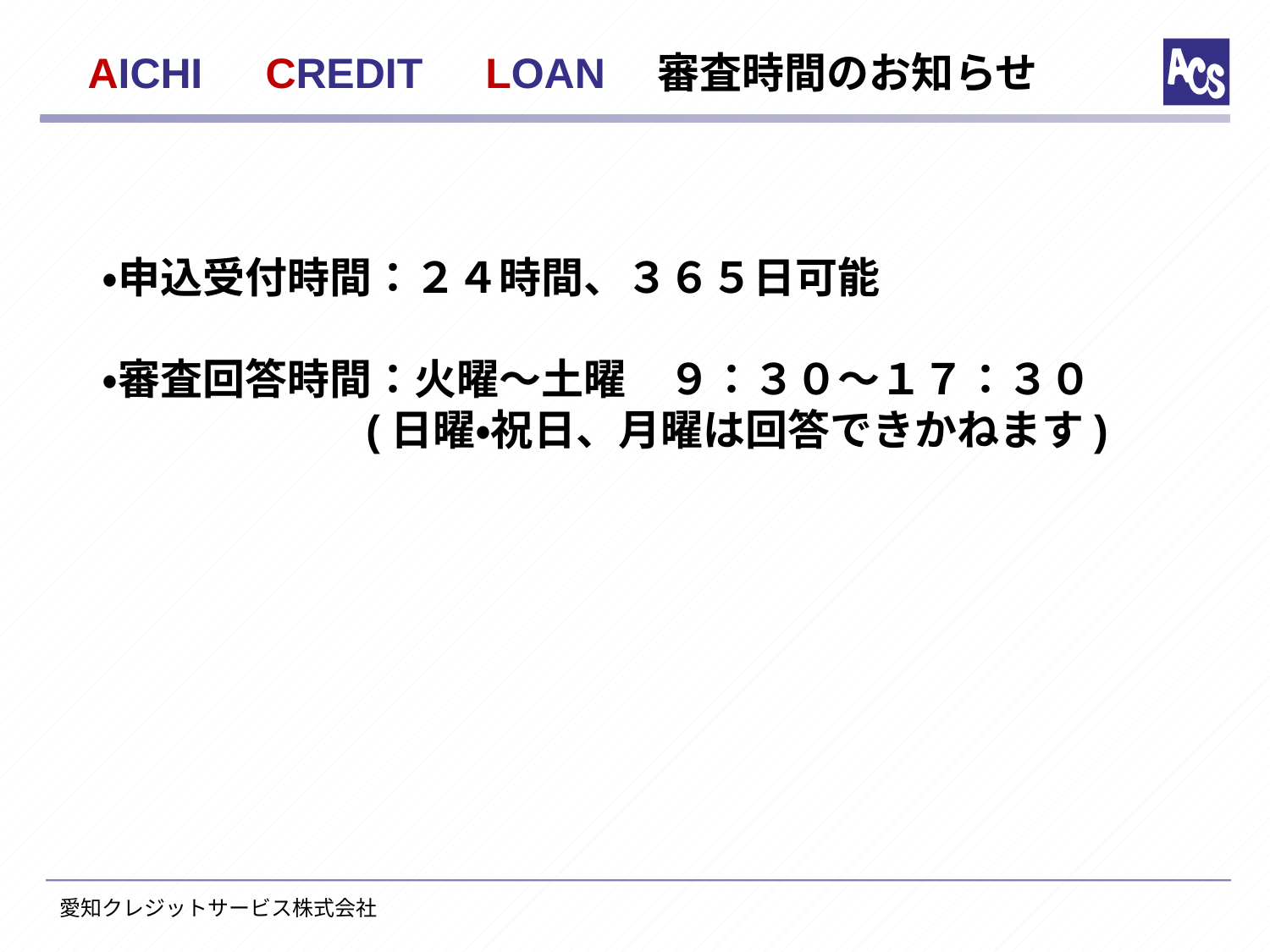

AICHI　CREDIT　LOAN　審査時間のお知らせ
・申込受付時間：２４時間、３６５日可能

・審査回答時間：火曜～土曜　９：３０～１７：３０
　　　　　　(日曜・祝日、月曜は回答できかねます)